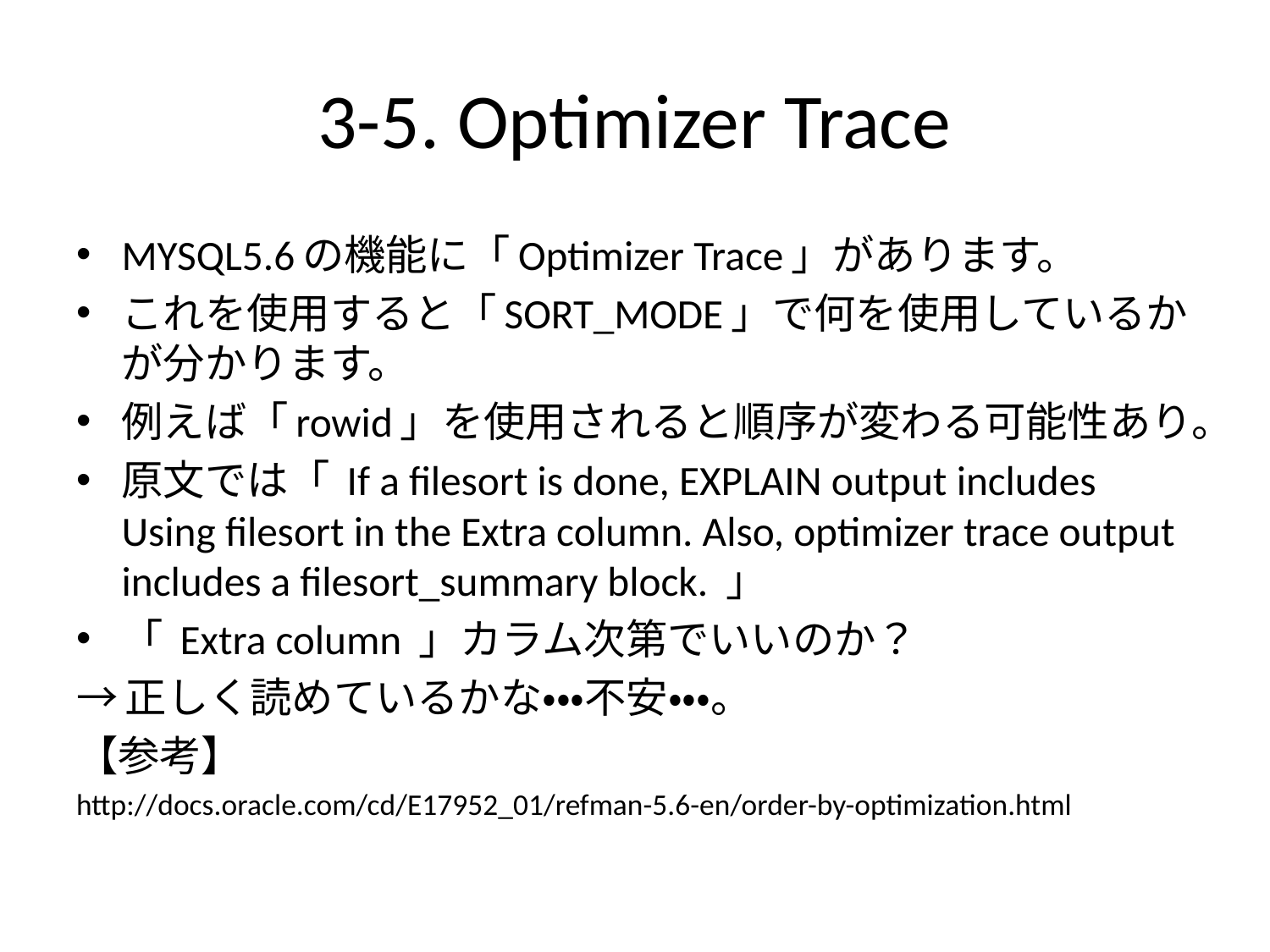

# 3-5. Optimizer Trace
MYSQL5.6の機能に「Optimizer Trace」があります。
これを使用すると「SORT_MODE」で何を使用しているかが分かります。
例えば「rowid」を使用されると順序が変わる可能性あり。
原文では「 If a filesort is done, EXPLAIN output includes Using filesort in the Extra column. Also, optimizer trace output includes a filesort_summary block. 」
「 Extra column 」カラム次第でいいのか？
→正しく読めているかな・・・不安・・・。
【参考】
http://docs.oracle.com/cd/E17952_01/refman-5.6-en/order-by-optimization.html